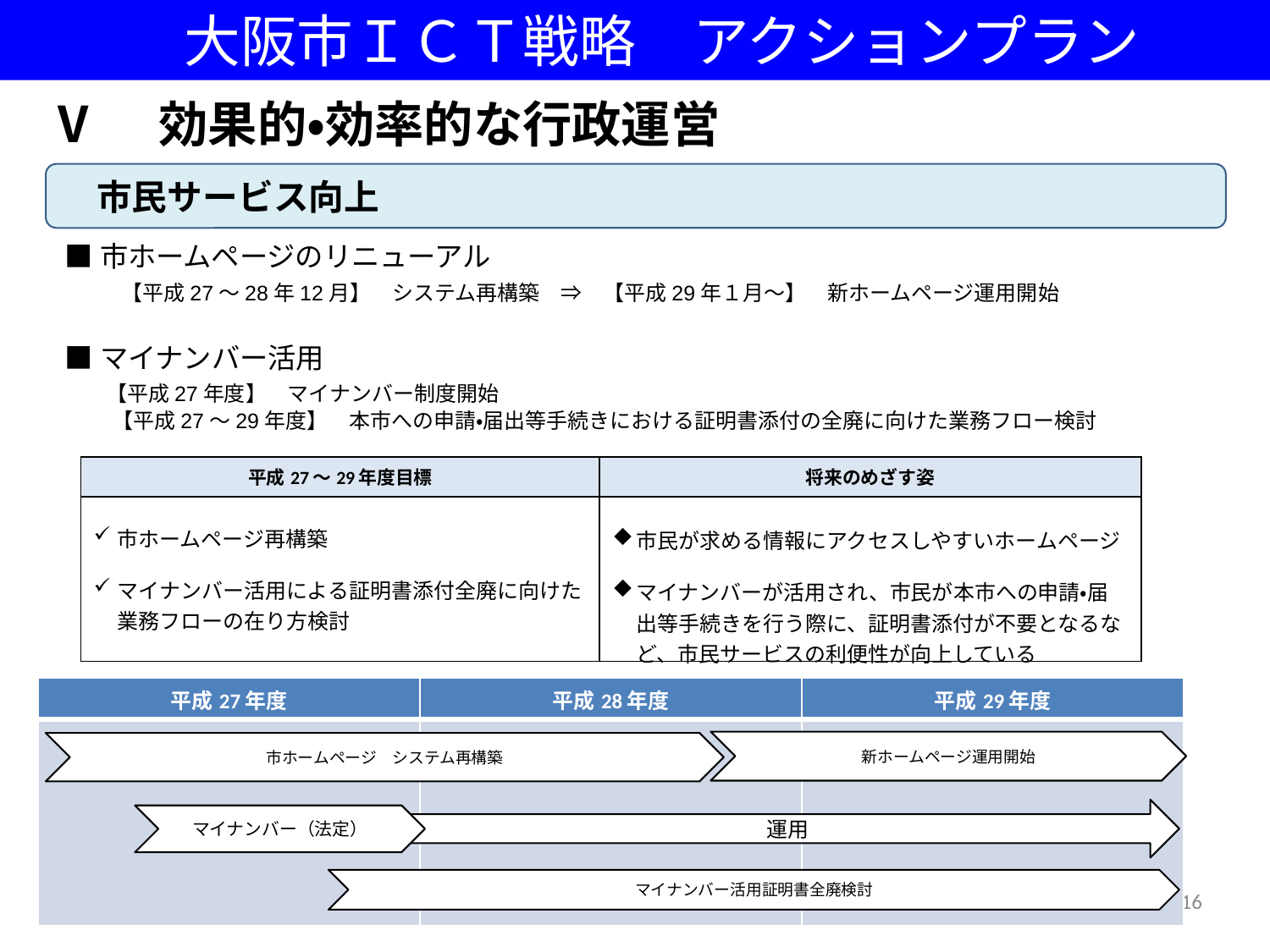

大阪市ＩＣＴ戦略　アクションプラン
Ⅴ　効果的・効率的な行政運営
　市民サービス向上
■市ホームページのリニューアル
　　【平成27～28年12月】　システム再構築　⇒　【平成29年１月～】　新ホームページ運用開始

■マイナンバー活用
　  【平成27年度】　マイナンバー制度開始
　　 【平成27～29年度】　本市への申請・届出等手続きにおける証明書添付の全廃に向けた業務フロー検討
| 平成27～29年度目標 | 将来のめざす姿 |
| --- | --- |
| 市ホームページ再構築 マイナンバー活用による証明書添付全廃に向けた業務フローの在り方検討 | 市民が求める情報にアクセスしやすいホームページ マイナンバーが活用され、市民が本市への申請・届出等手続きを行う際に、証明書添付が不要となるなど、市民サービスの利便性が向上している |
| 平成27年度 | 平成28年度 | 平成29年度 |
| --- | --- | --- |
|  |  |  |
新ホームページ運用開始
市ホームページ　システム再構築
運用
マイナンバー（法定）
マイナンバー活用証明書全廃検討
16